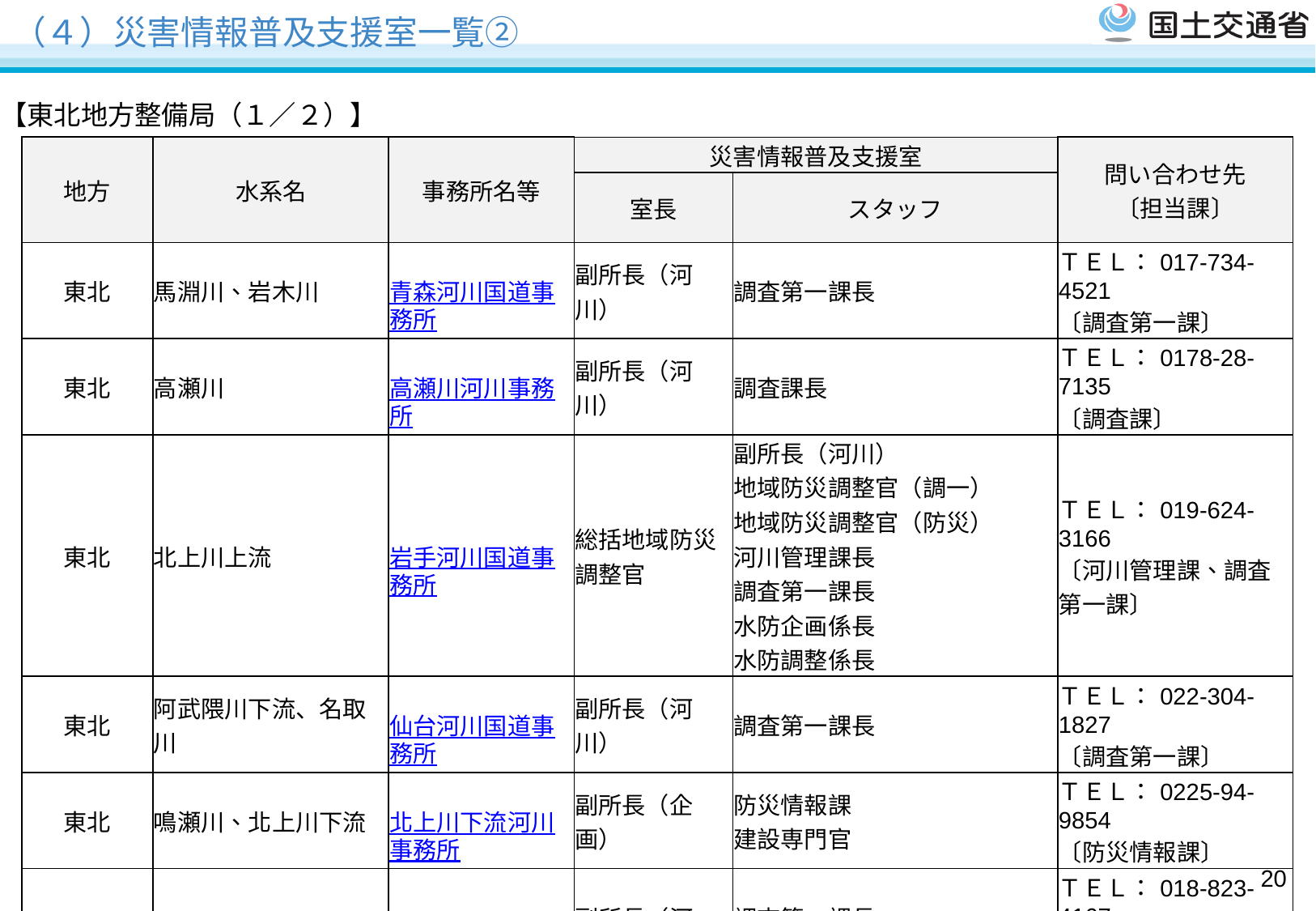

# （４）災害情報普及支援室一覧②
【東北地方整備局（１／２）】
| 地方 | 水系名 | 事務所名等 | 災害情報普及支援室 |  | 問い合わせ先 〔担当課〕 |
| --- | --- | --- | --- | --- | --- |
|  |  |  | 室長 | スタッフ |  |
| 東北 | 馬淵川、岩木川 | 青森河川国道事務所 | 副所長（河川） | 調査第一課長 | ＴＥＬ：017-734-4521 〔調査第一課〕 |
| 東北 | 高瀬川 | 高瀬川河川事務所 | 副所長（河川） | 調査課長 | ＴＥＬ：0178-28-7135 〔調査課〕 |
| 東北 | 北上川上流 | 岩手河川国道事務所 | 総括地域防災調整官 | 副所長（河川） 地域防災調整官（調一） 地域防災調整官（防災） 河川管理課長 調査第一課長 水防企画係長 水防調整係長 | ＴＥＬ：019-624-3166 〔河川管理課、調査第一課〕 |
| 東北 | 阿武隈川下流、名取川 | 仙台河川国道事務所 | 副所長（河川） | 調査第一課長 | ＴＥＬ：022-304-1827 〔調査第一課〕 |
| 東北 | 鳴瀬川、北上川下流 | 北上川下流河川事務所 | 副所長（企画） | 防災情報課 建設専門官 | ＴＥＬ：0225-94-9854 〔防災情報課〕 |
| 東北 | 子吉川、雄物川下流 | 秋田河川国道事務所 | 副所長（河川） | 調査第一課長 河川管理課長 | ＴＥＬ：018-823-4167 〔調査第一課、河川管理課〕 |
| 東北 | 雄物川上流 | 湯沢河川国道事務所 | 副所長（河川） | 調査第一課長 河川管理課長 | ＴＥＬ：0183-73-5544 〔調査第一課、河川管理課〕 |
20